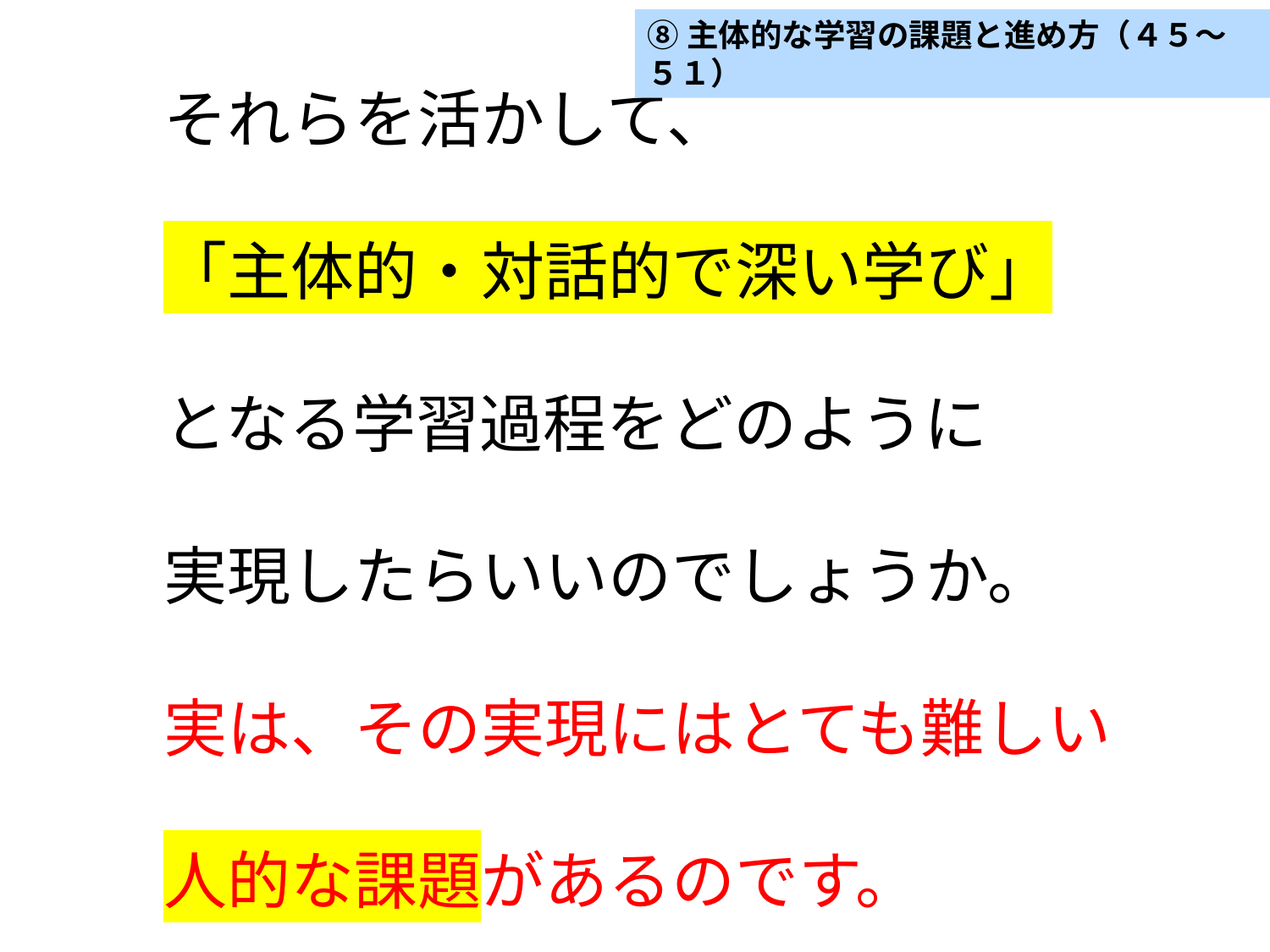

⑧主体的な学習の課題と進め方（４５～５１）
それらを活かして、

「主体的・対話的で深い学び」

となる学習過程をどのように

実現したらいいのでしょうか。

実は、その実現にはとても難しい

人的な課題があるのです。